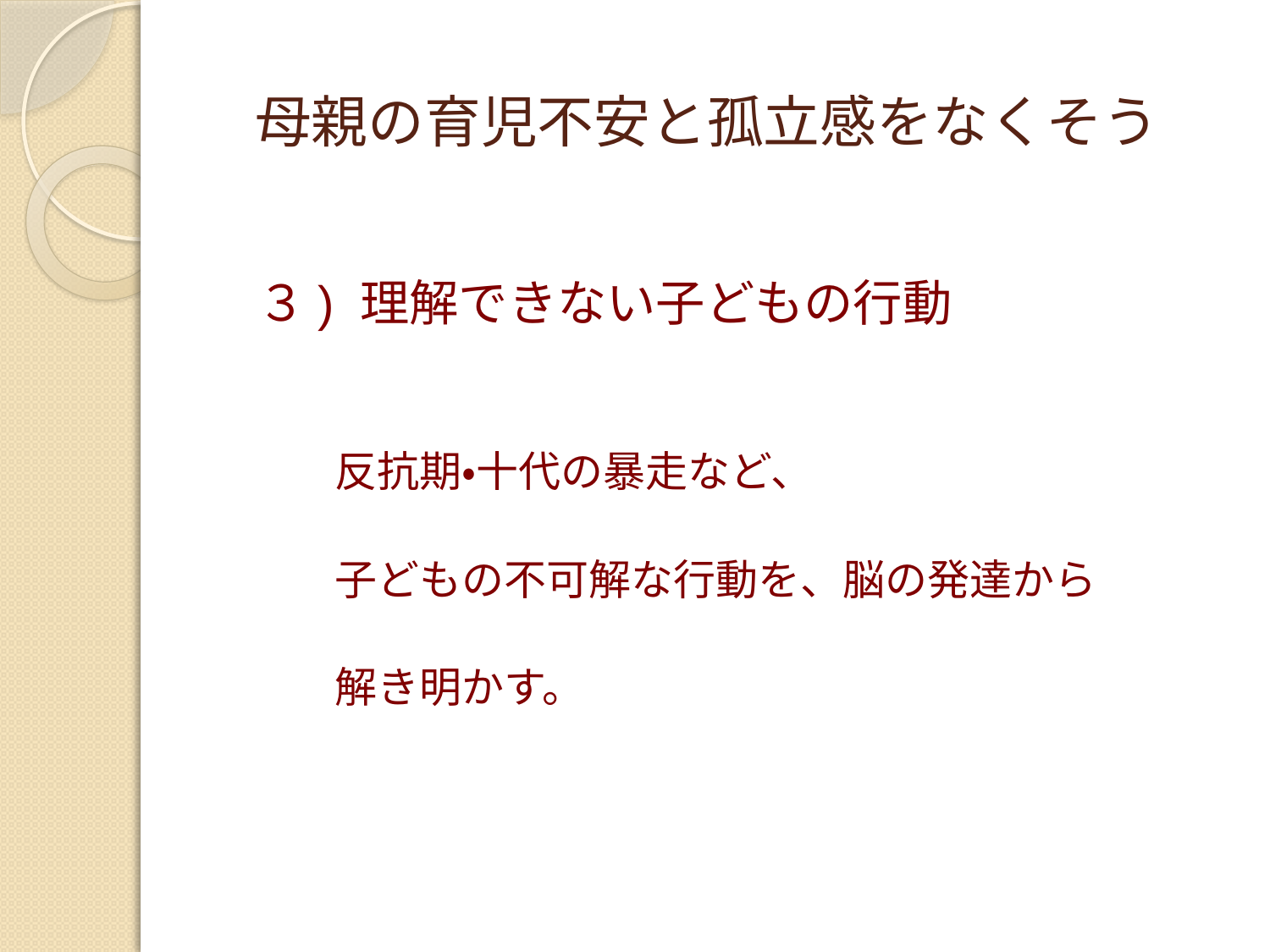

# 母親の育児不安と孤立感をなくそう
３) 理解できない子どもの行動
反抗期・十代の暴走など、
子どもの不可解な行動を、脳の発達から
解き明かす。